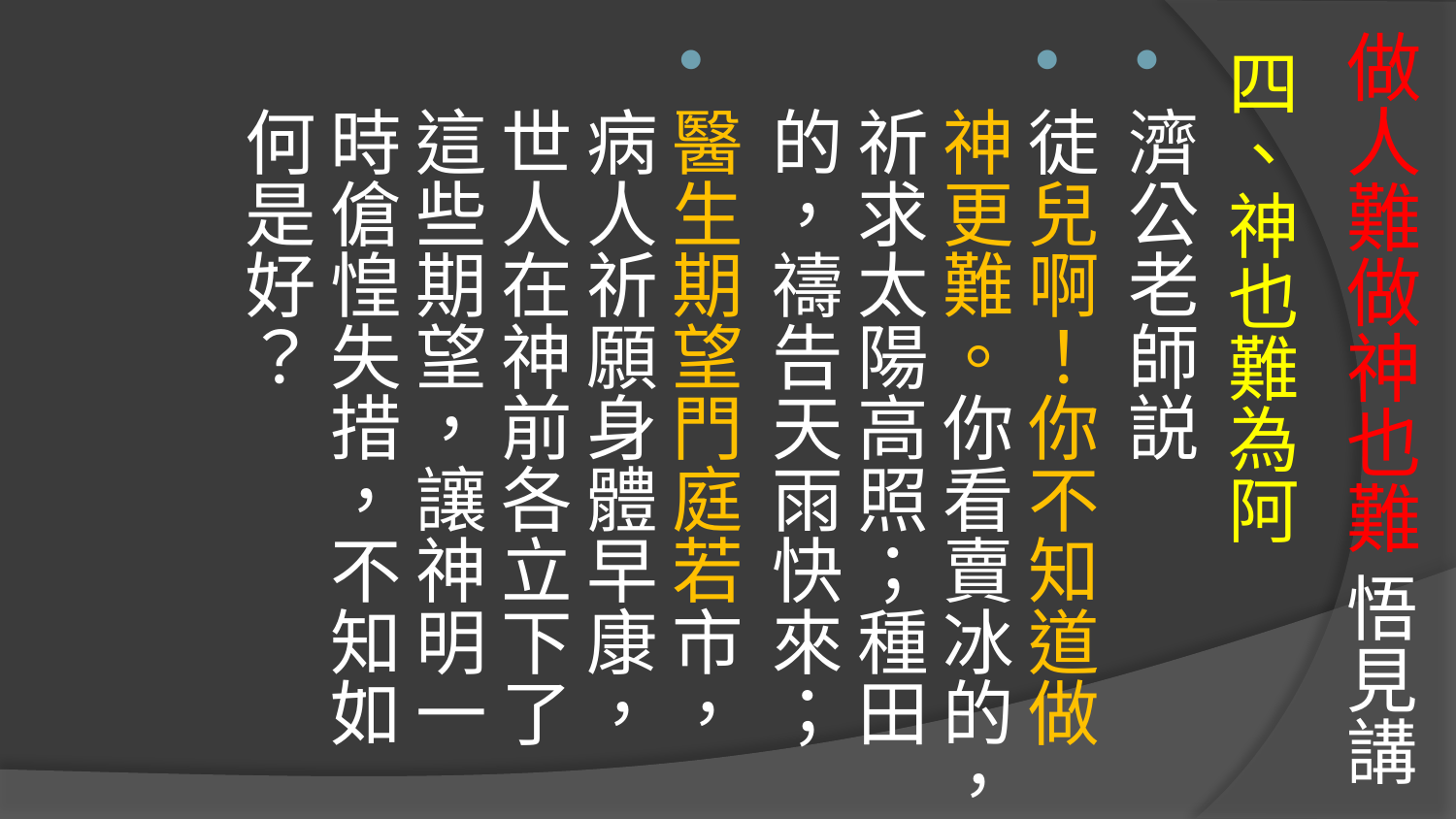

# 做人難做神也難 悟見講
四、神也難為阿
濟公老師説
徒兒啊！你不知道做神更難。你看賣冰的，祈求太陽高照；種田的，禱告天雨快來；
醫生期望門庭若市，病人祈願身體早康，世人在神前各立下了這些期望，讓神明一時傖惶失措，不知如何是好？